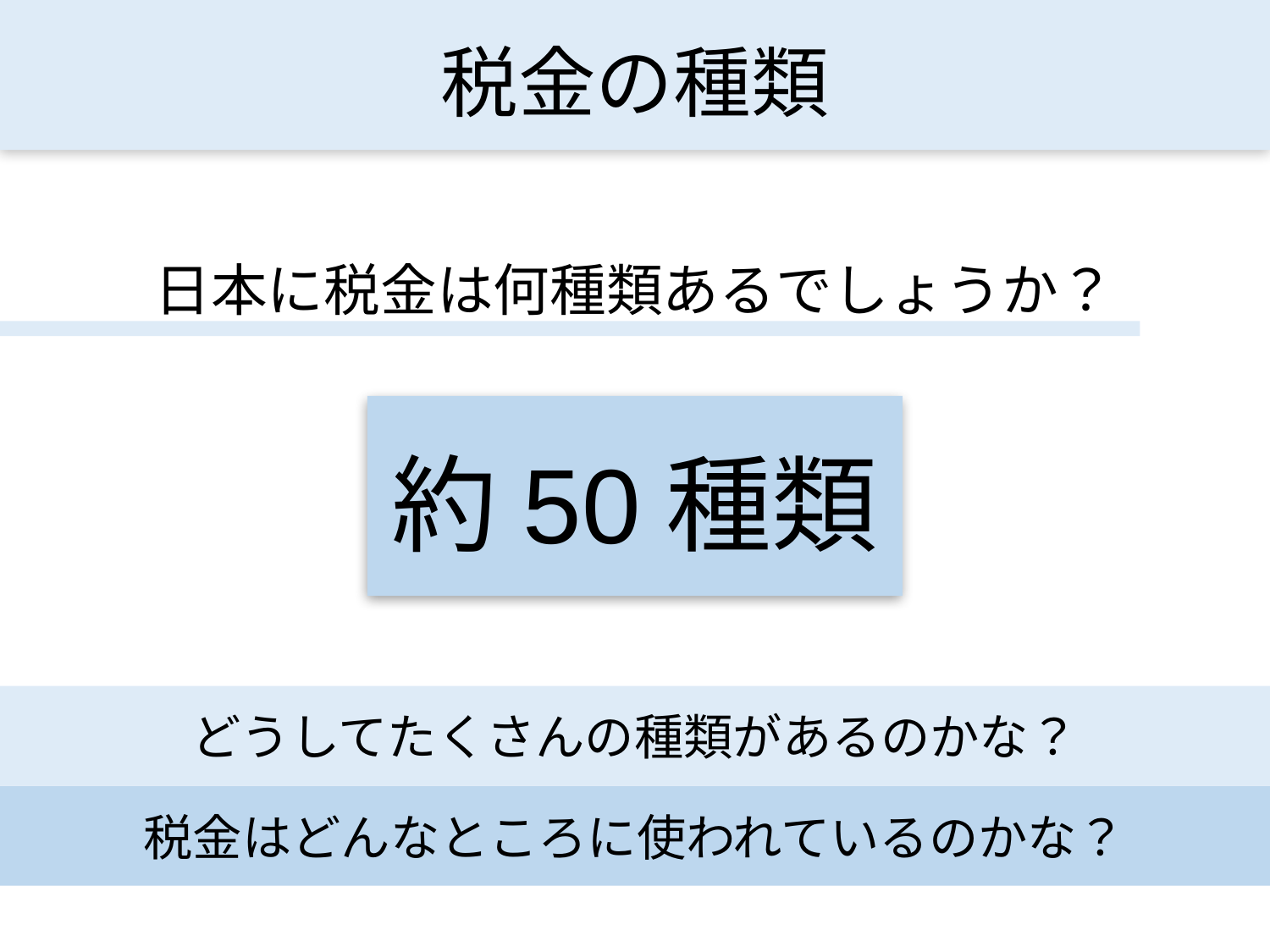

税金の種類
日本に税金は何種類あるでしょうか？

約50種類
どうしてたくさんの種類があるのかな？
税金はどんなところに使われているのかな？